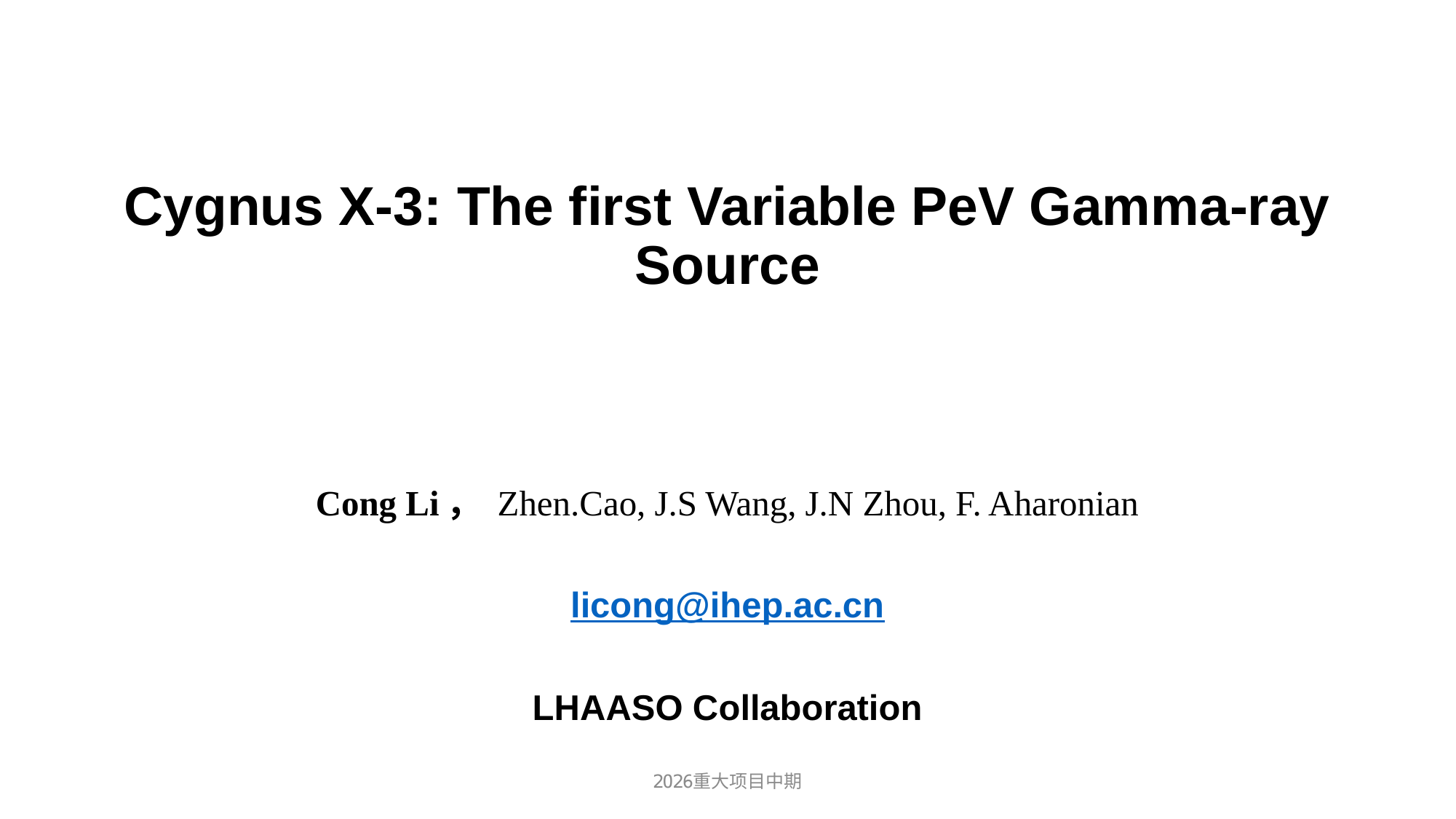

# Cygnus X-3: The first Variable PeV Gamma-ray Source

Cong Li， Zhen.Cao, J.S Wang, J.N Zhou, F. Aharonian

licong@ihep.ac.cn

LHAASO Collaboration

2026重大项目中期
1